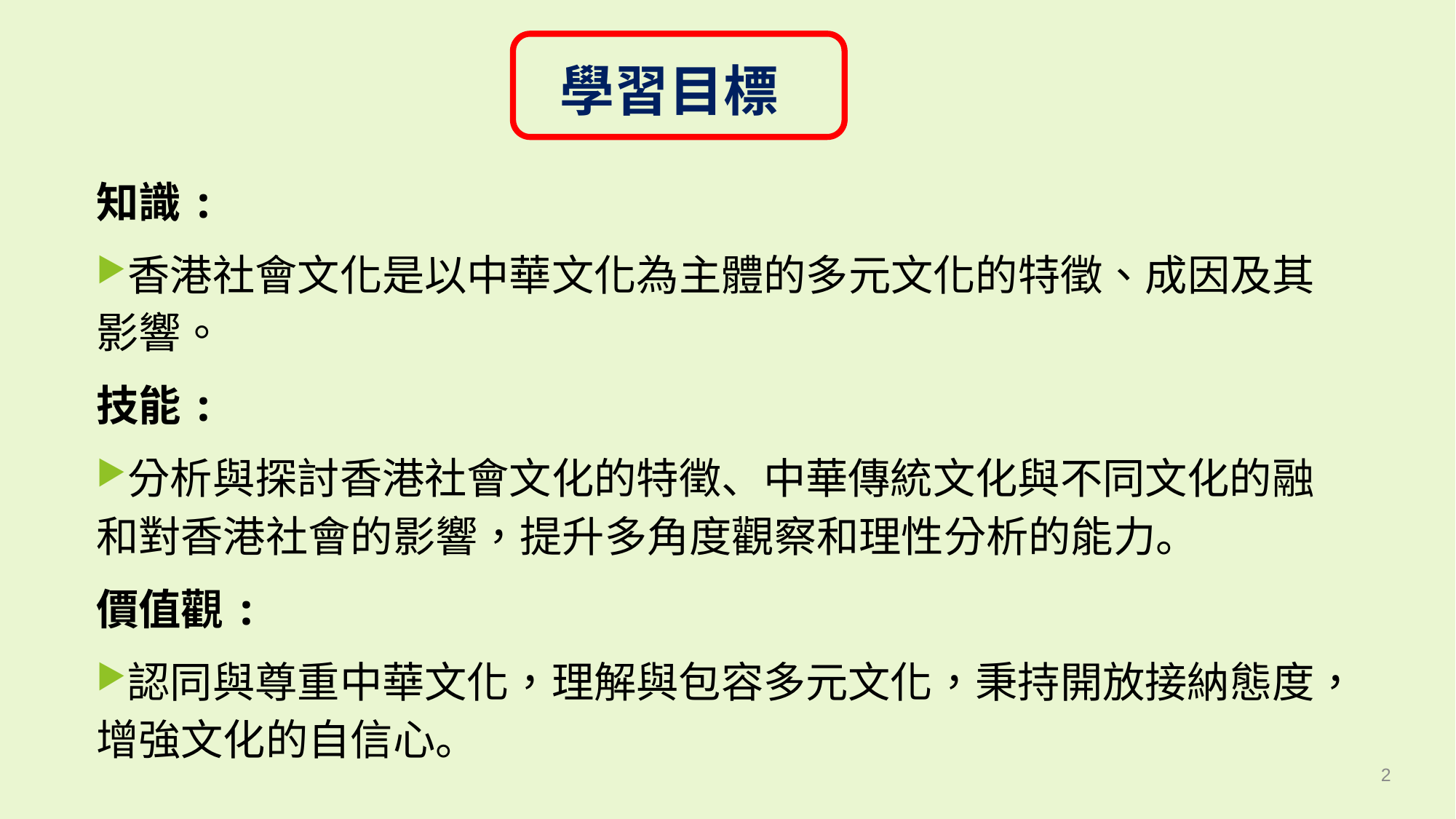

學習目標

知識:
香港社會文化是以中華文化為主體的多元文化的特徵、成因及其影響。
技能:
分析與探討香港社會文化的特徵、中華傳統文化與不同文化的融和對香港社會的影響，提升多角度觀察和理性分析的能力。
價值觀:
認同與尊重中華文化，理解與包容多元文化，秉持開放接納態度，增強文化的自信心。

2